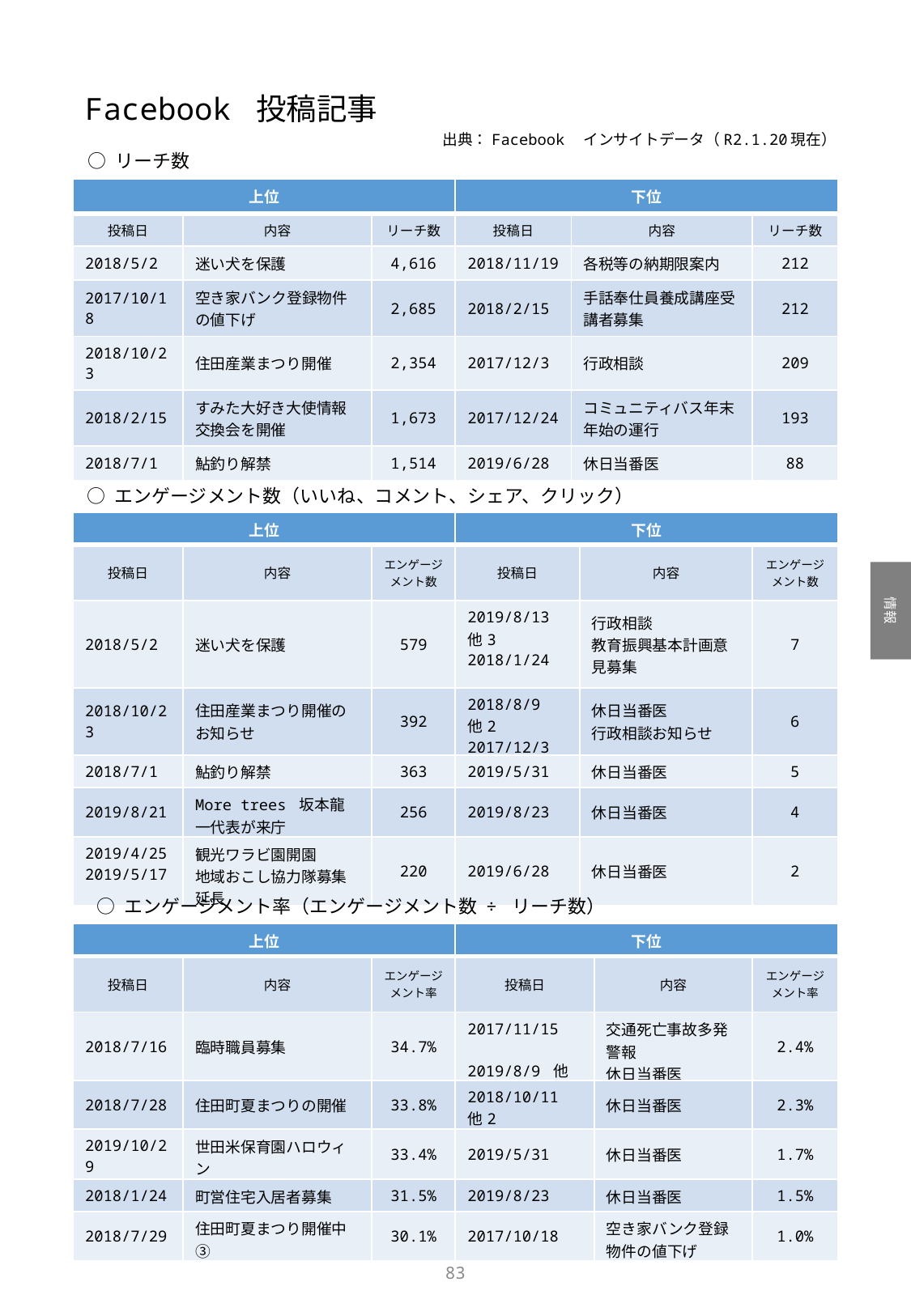

# Facebook 投稿記事
出典：Facebook　インサイトデータ（R2.1.20現在）
○ リーチ数
| 上位 |  |  | 下位 |  |  |
| --- | --- | --- | --- | --- | --- |
| 投稿日 | 内容 | リーチ数 | 投稿日 | 内容 | リーチ数 |
| 2018/5/2 | 迷い犬を保護 | 4,616 | 2018/11/19 | 各税等の納期限案内 | 212 |
| 2017/10/18 | 空き家バンク登録物件の値下げ | 2,685 | 2018/2/15 | 手話奉仕員養成講座受講者募集 | 212 |
| 2018/10/23 | 住田産業まつり開催 | 2,354 | 2017/12/3 | 行政相談 | 209 |
| 2018/2/15 | すみた大好き大使情報交換会を開催 | 1,673 | 2017/12/24 | コミュニティバス年末年始の運行 | 193 |
| 2018/7/1 | 鮎釣り解禁 | 1,514 | 2019/6/28 | 休日当番医 | 88 |
○ エンゲージメント数（いいね、コメント、シェア、クリック）
| 上位 |  |  | 下位 |  |  |
| --- | --- | --- | --- | --- | --- |
| 投稿日 | 内容 | エンゲージメント数 | 投稿日 | 内容 | エンゲージメント数 |
| 2018/5/2 | 迷い犬を保護 | 579 | 2019/8/13 他3 2018/1/24 | 行政相談 教育振興基本計画意見募集 | 7 |
| 2018/10/23 | 住田産業まつり開催のお知らせ | 392 | 2018/8/9 他2 2017/12/3 | 休日当番医 行政相談お知らせ | 6 |
| 2018/7/1 | 鮎釣り解禁 | 363 | 2019/5/31 | 休日当番医 | 5 |
| 2019/8/21 | More trees 坂本龍一代表が来庁 | 256 | 2019/8/23 | 休日当番医 | 4 |
| 2019/4/25 2019/5/17 | 観光ワラビ園開園 地域おこし協力隊募集延長 | 220 | 2019/6/28 | 休日当番医 | 2 |
情報
○ エンゲージメント率（エンゲージメント数 ÷ リーチ数）
| 上位 |  |  | 下位 |  |  |
| --- | --- | --- | --- | --- | --- |
| 投稿日 | 内容 | エンゲージメント率 | 投稿日 | 内容 | エンゲージメント率 |
| 2018/7/16 | 臨時職員募集 | 34.7% | 2017/11/15 2019/8/9 他2 | 交通死亡事故多発警報 休日当番医 | 2.4% |
| 2018/7/28 | 住田町夏まつりの開催 | 33.8% | 2018/10/11 他2 | 休日当番医 | 2.3% |
| 2019/10/29 | 世田米保育園ハロウィン | 33.4% | 2019/5/31 | 休日当番医 | 1.7% |
| 2018/1/24 | 町営住宅入居者募集 | 31.5% | 2019/8/23 | 休日当番医 | 1.5% |
| 2018/7/29 | 住田町夏まつり開催中③ | 30.1% | 2017/10/18 | 空き家バンク登録物件の値下げ | 1.0% |
83